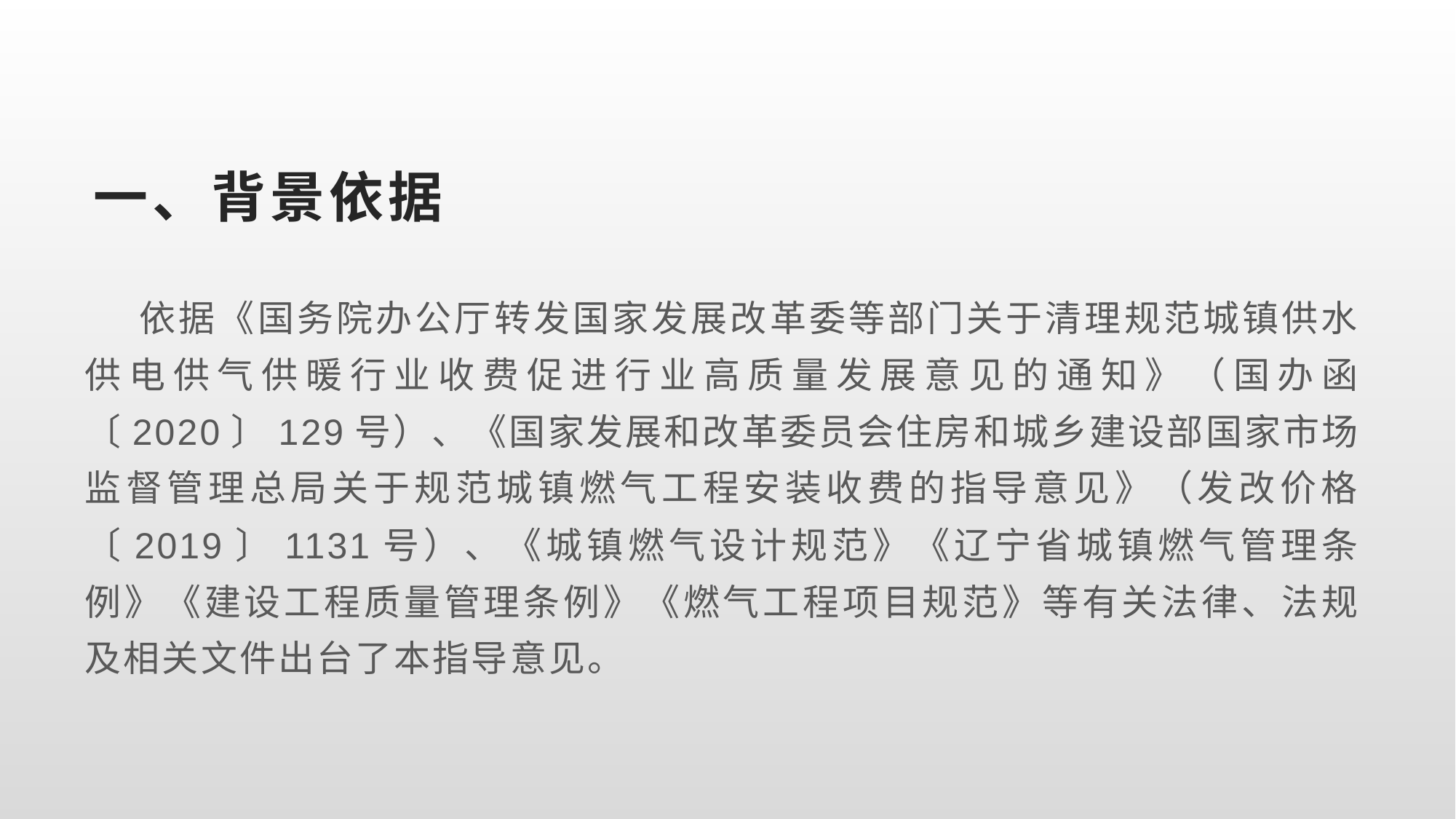

# 一、背景依据
依据《国务院办公厅转发国家发展改革委等部门关于清理规范城镇供水供电供气供暖行业收费促进行业高质量发展意见的通知》（国办函〔2020〕129号）、《国家发展和改革委员会住房和城乡建设部国家市场监督管理总局关于规范城镇燃气工程安装收费的指导意见》（发改价格〔2019〕1131号）、《城镇燃气设计规范》《辽宁省城镇燃气管理条例》《建设工程质量管理条例》《燃气工程项目规范》等有关法律、法规及相关文件出台了本指导意见。